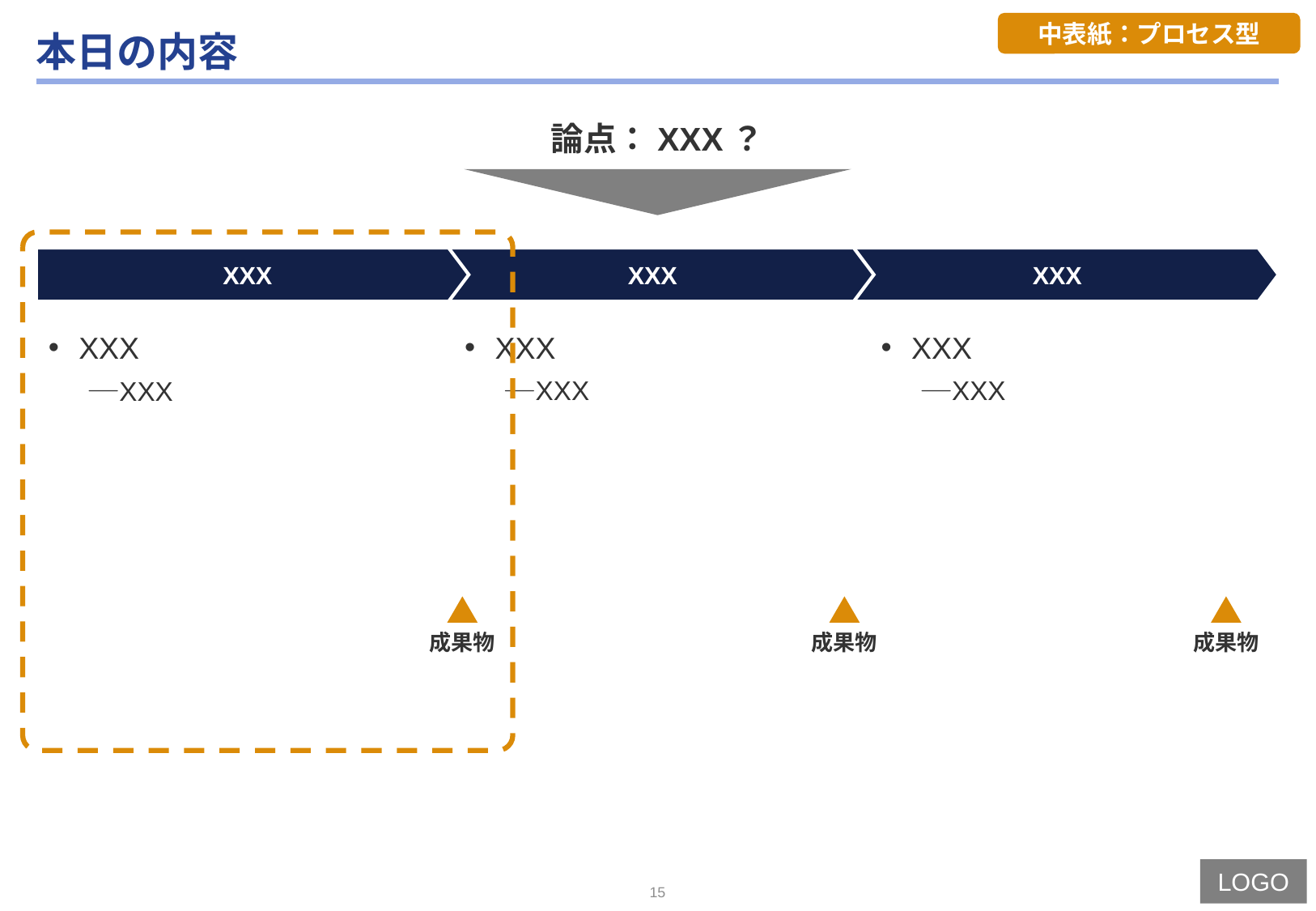

中表紙：プロセス型
# 本日の内容
論点：XXX？

XXX
XXX
XXX
XXX
XXX
XXX
XXX
XXX
XXX

成果物
成果物
成果物